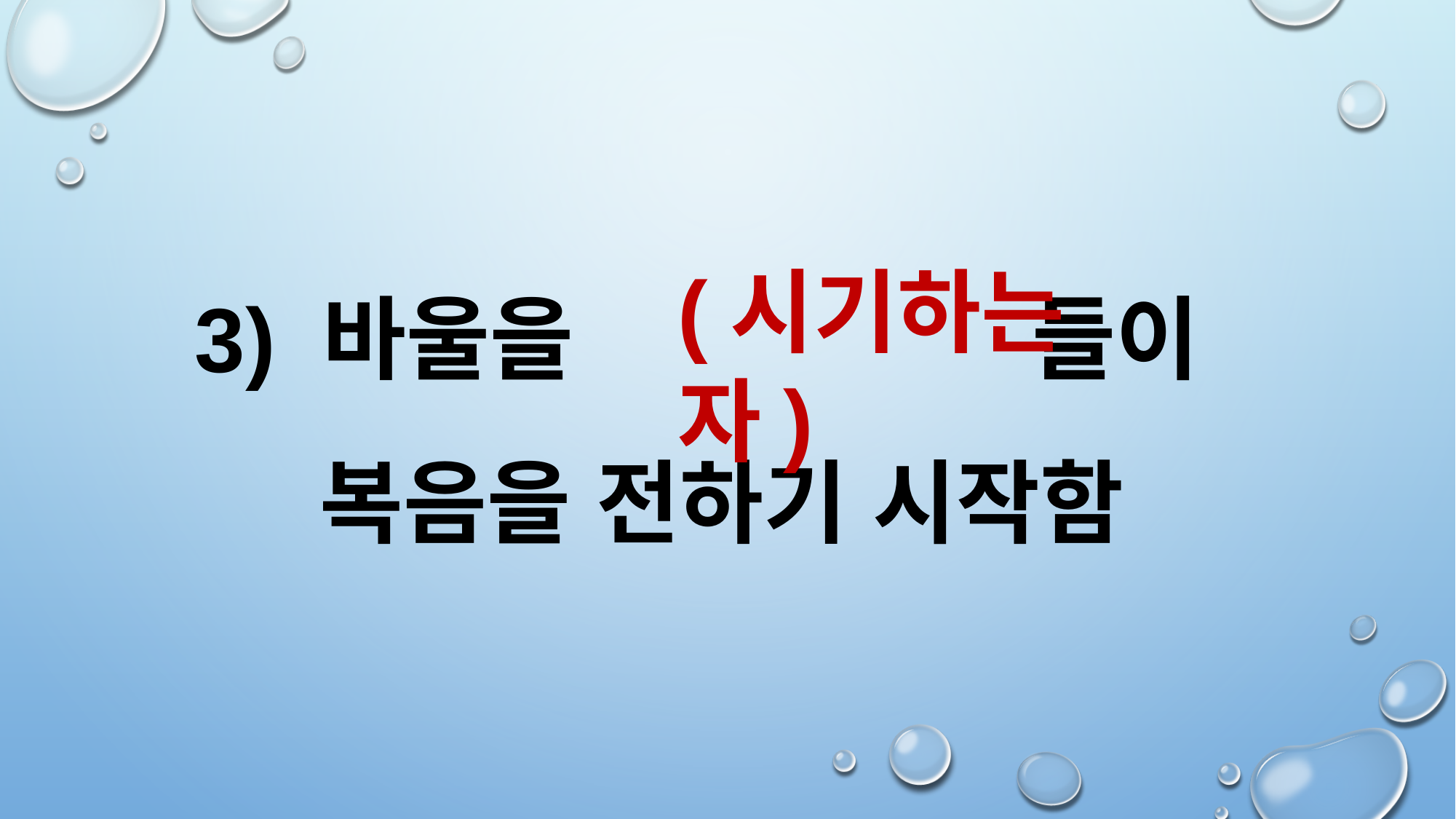

3) 바울을                  들이
         복음을 전하기 시작함
(시기하는자)